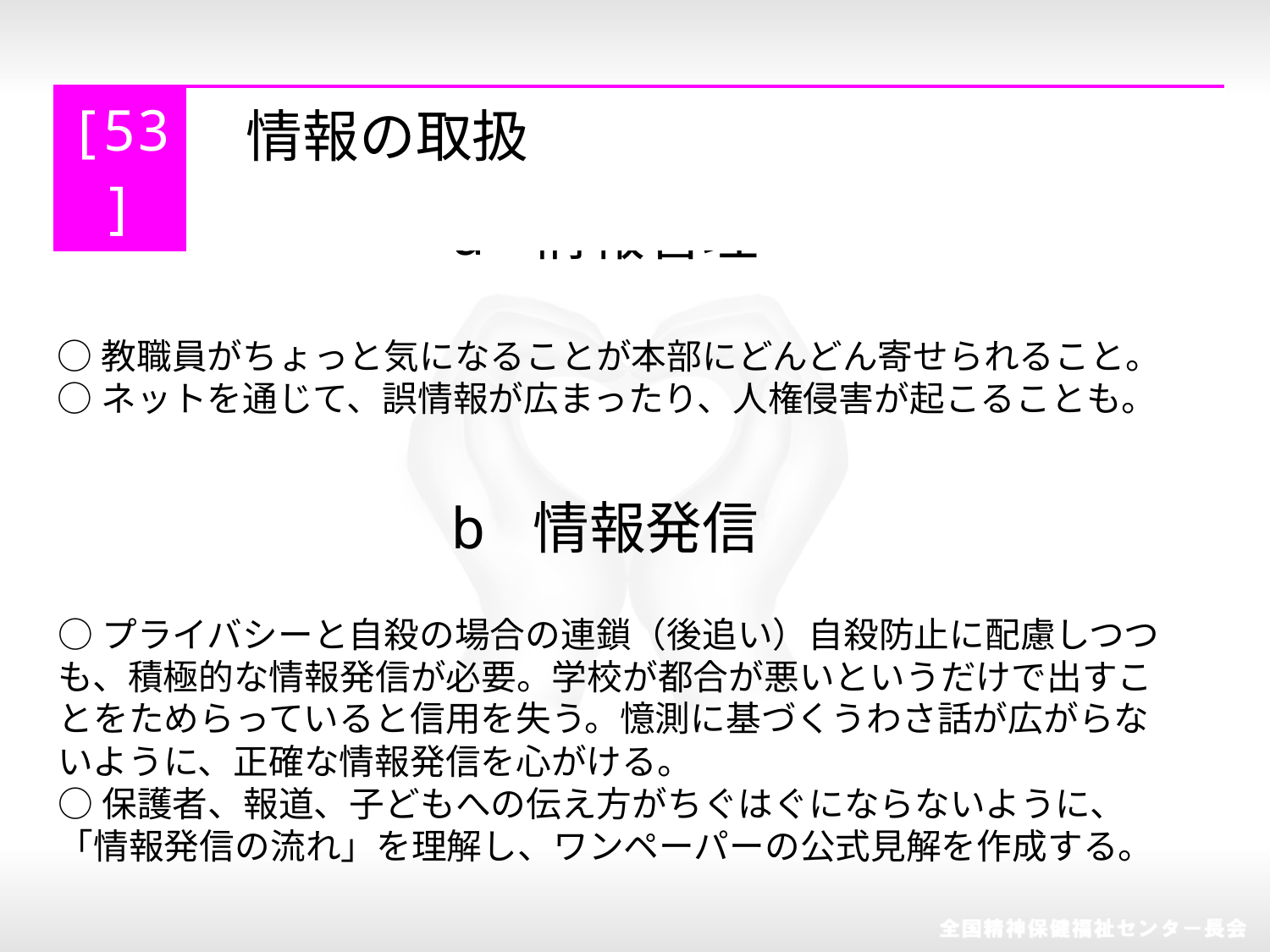

| [53] | 情報の取扱 |
| --- | --- |
a 情報管理
○教職員がちょっと気になることが本部にどんどん寄せられること。
○ネットを通じて、誤情報が広まったり、人権侵害が起こることも。
b 情報発信
○プライバシーと自殺の場合の連鎖（後追い）自殺防止に配慮しつつも、積極的な情報発信が必要。学校が都合が悪いというだけで出すことをためらっていると信用を失う。憶測に基づくうわさ話が広がらないように、正確な情報発信を心がける。
○保護者、報道、子どもへの伝え方がちぐはぐにならないように、「情報発信の流れ」を理解し、ワンペーパーの公式見解を作成する。